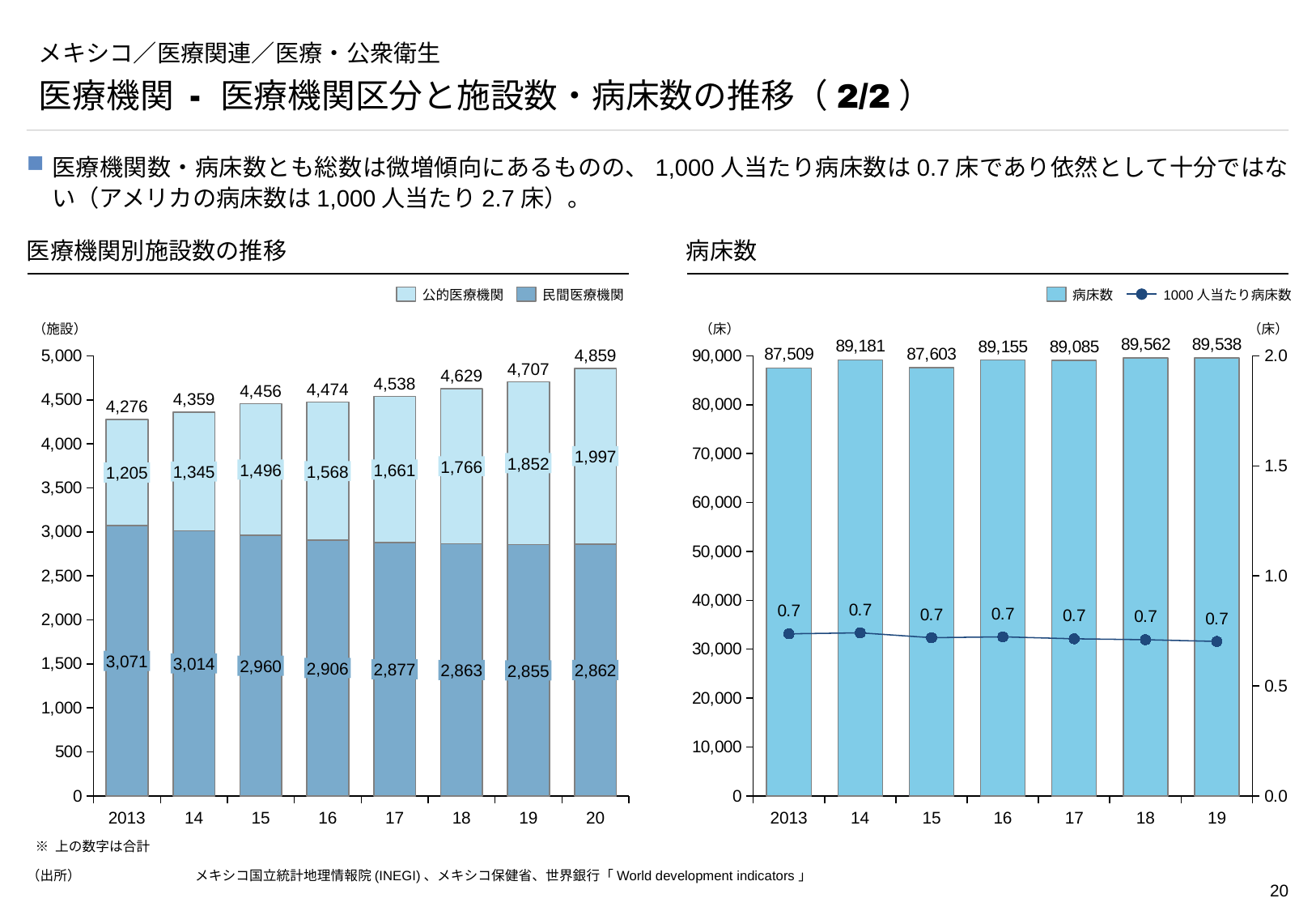

# メキシコ／医療関連／医療・公衆衛生
医療機関 - 医療機関区分と施設数・病床数の推移（2/2）
医療機関数・病床数とも総数は微増傾向にあるものの、1,000人当たり病床数は0.7床であり依然として十分ではない（アメリカの病床数は1,000人当たり2.7床）。
医療機関別施設数の推移
病床数
公的医療機関
民間医療機関
病床数
1000人当たり病床数

（施設）
（床）
（床）

### Chart

| Category |  |  |
|---|---|---|

### Chart

| Category |  |  |
|---|---|---|
4,859
4,707
4,629
4,538
4,474
4,456
4,359
4,276
1,997
1,852
1,766
1,496
1,661
1,568
1,345
1,205
3,071
3,014
2,960
2,906
2,877
2,863
2,862
2,855
2013
14
15
16
17
18
19
20
2013
14
15
16
17
18
19
※ 上の数字は合計
（出所）	メキシコ国立統計地理情報院(INEGI)、メキシコ保健省、世界銀行「World development indicators」